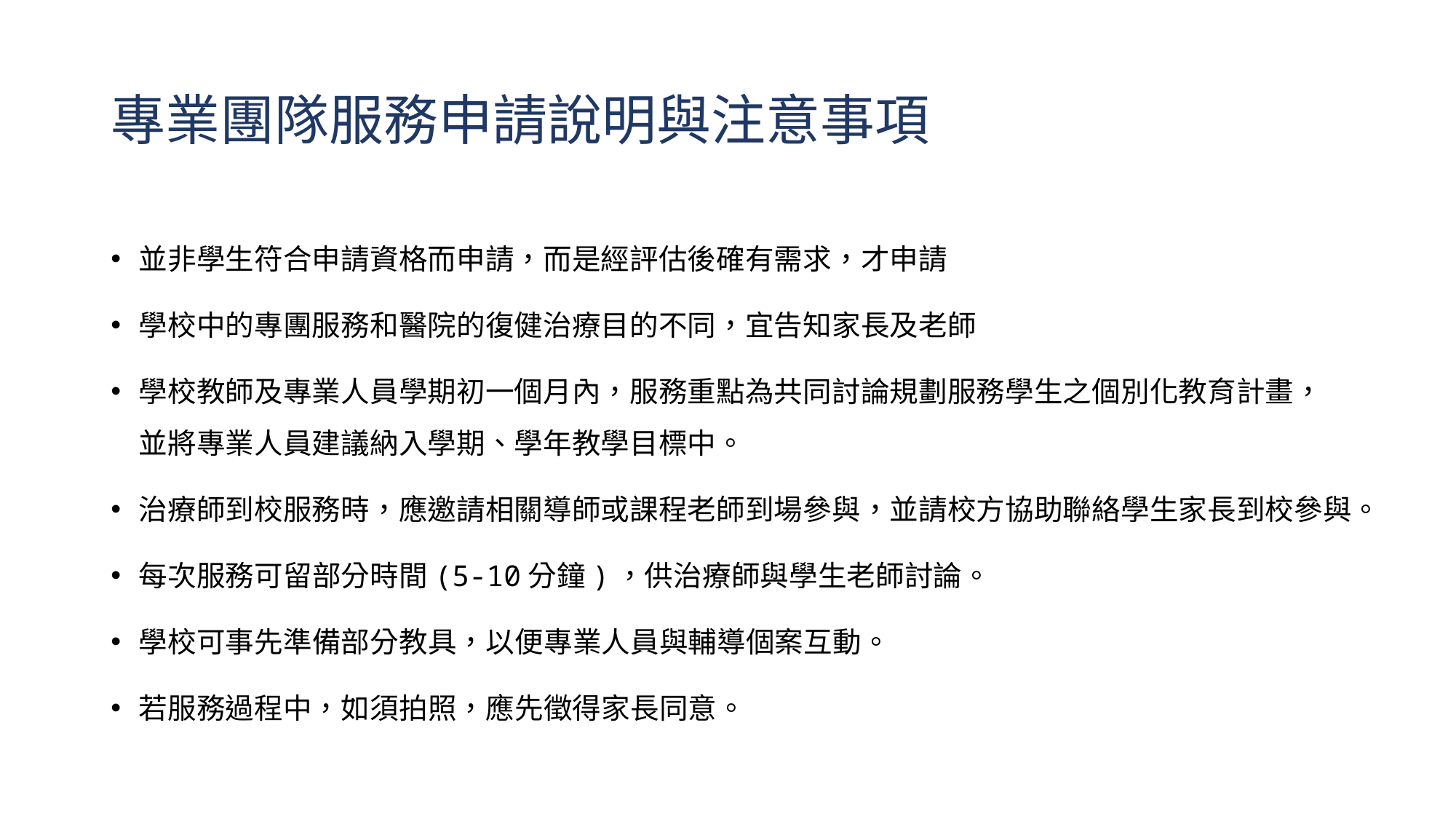

# 專業團隊服務申請說明與注意事項
並非學生符合申請資格而申請，而是經評估後確有需求，才申請
學校中的專團服務和醫院的復健治療目的不同，宜告知家長及老師
學校教師及專業人員學期初一個月內，服務重點為共同討論規劃服務學生之個別化教育計畫，
並將專業人員建議納入學期、學年教學目標中。
治療師到校服務時，應邀請相關導師或課程老師到場參與，並請校方協助聯絡學生家長到校參與。
每次服務可留部分時間(5-10分鐘)，供治療師與學生老師討論。
學校可事先準備部分教具，以便專業人員與輔導個案互動。
若服務過程中，如須拍照，應先徵得家長同意。